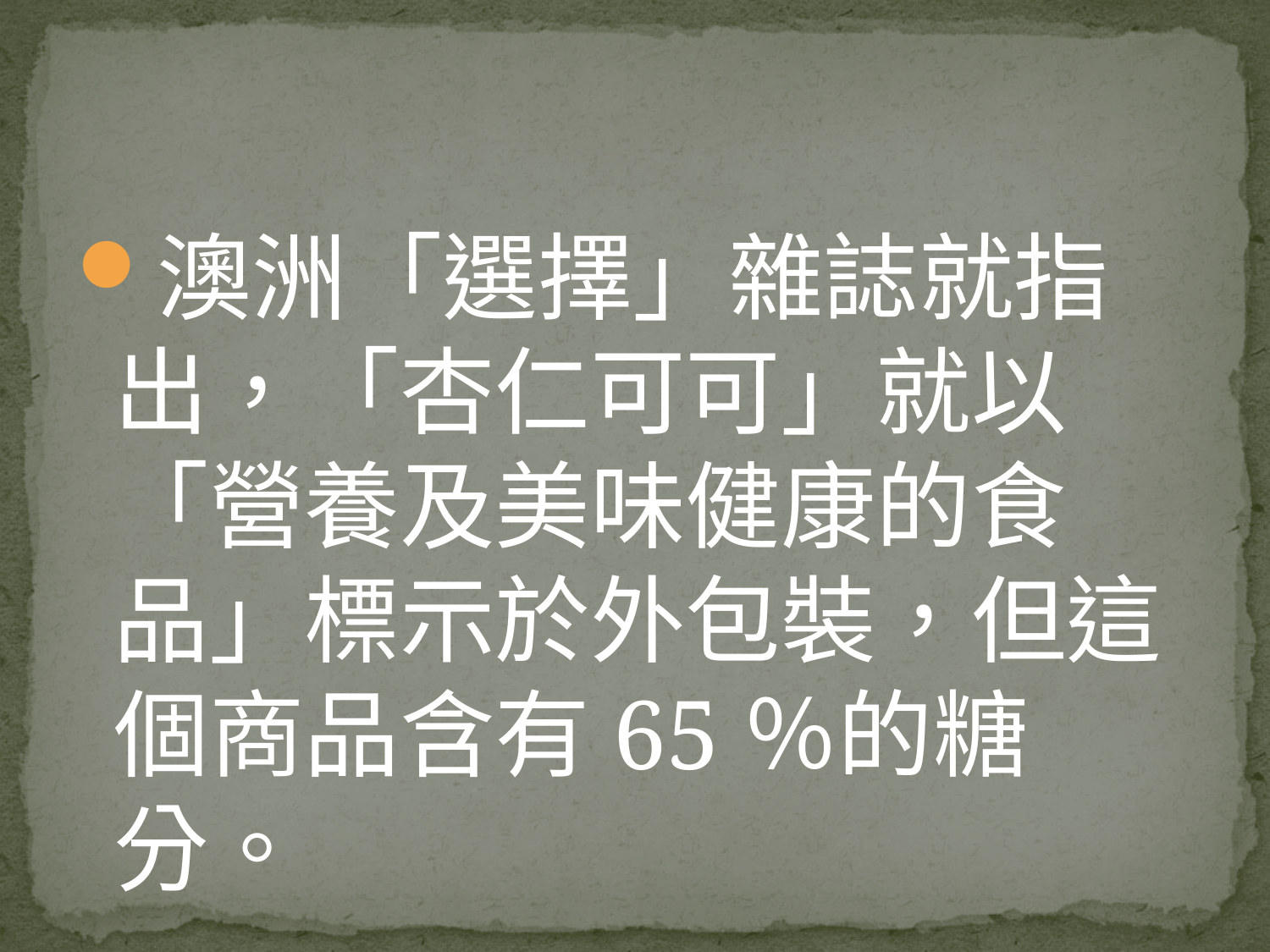

#
澳洲「選擇」雜誌就指出，「杏仁可可」就以「營養及美味健康的食品」標示於外包裝，但這個商品含有65％的糖分。